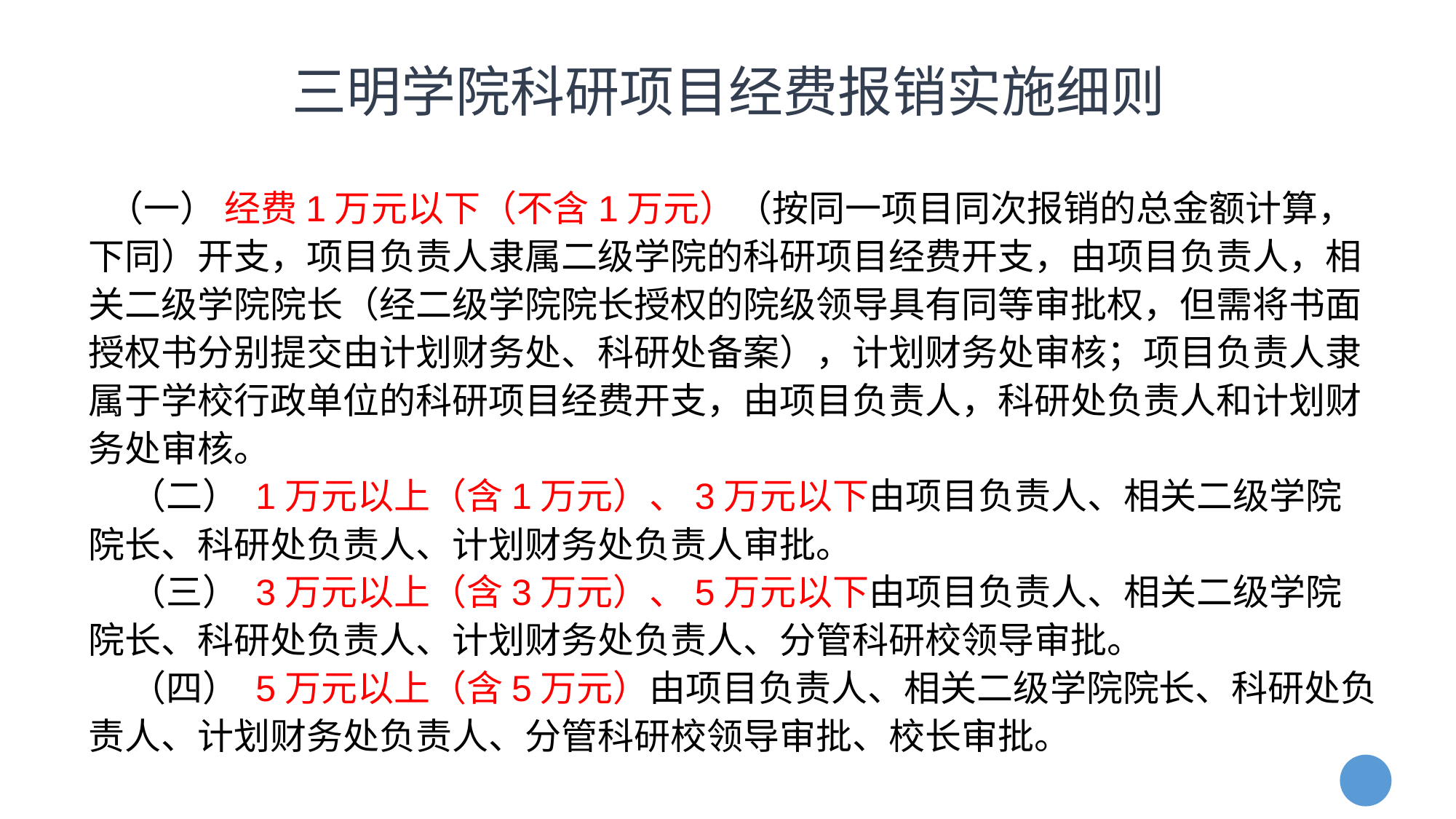

# 三明学院科研项目经费报销实施细则
  （一） 经费1万元以下（不含1万元）（按同一项目同次报销的总金额计算，下同）开支，项目负责人隶属二级学院的科研项目经费开支，由项目负责人，相关二级学院院长（经二级学院院长授权的院级领导具有同等审批权，但需将书面授权书分别提交由计划财务处、科研处备案），计划财务处审核；项目负责人隶属于学校行政单位的科研项目经费开支，由项目负责人，科研处负责人和计划财务处审核。
    （二） 1万元以上（含1万元）、3万元以下由项目负责人、相关二级学院院长、科研处负责人、计划财务处负责人审批。
    （三） 3万元以上（含3万元）、5万元以下由项目负责人、相关二级学院院长、科研处负责人、计划财务处负责人、分管科研校领导审批。
    （四） 5万元以上（含5万元）由项目负责人、相关二级学院院长、科研处负责人、计划财务处负责人、分管科研校领导审批、校长审批。
41